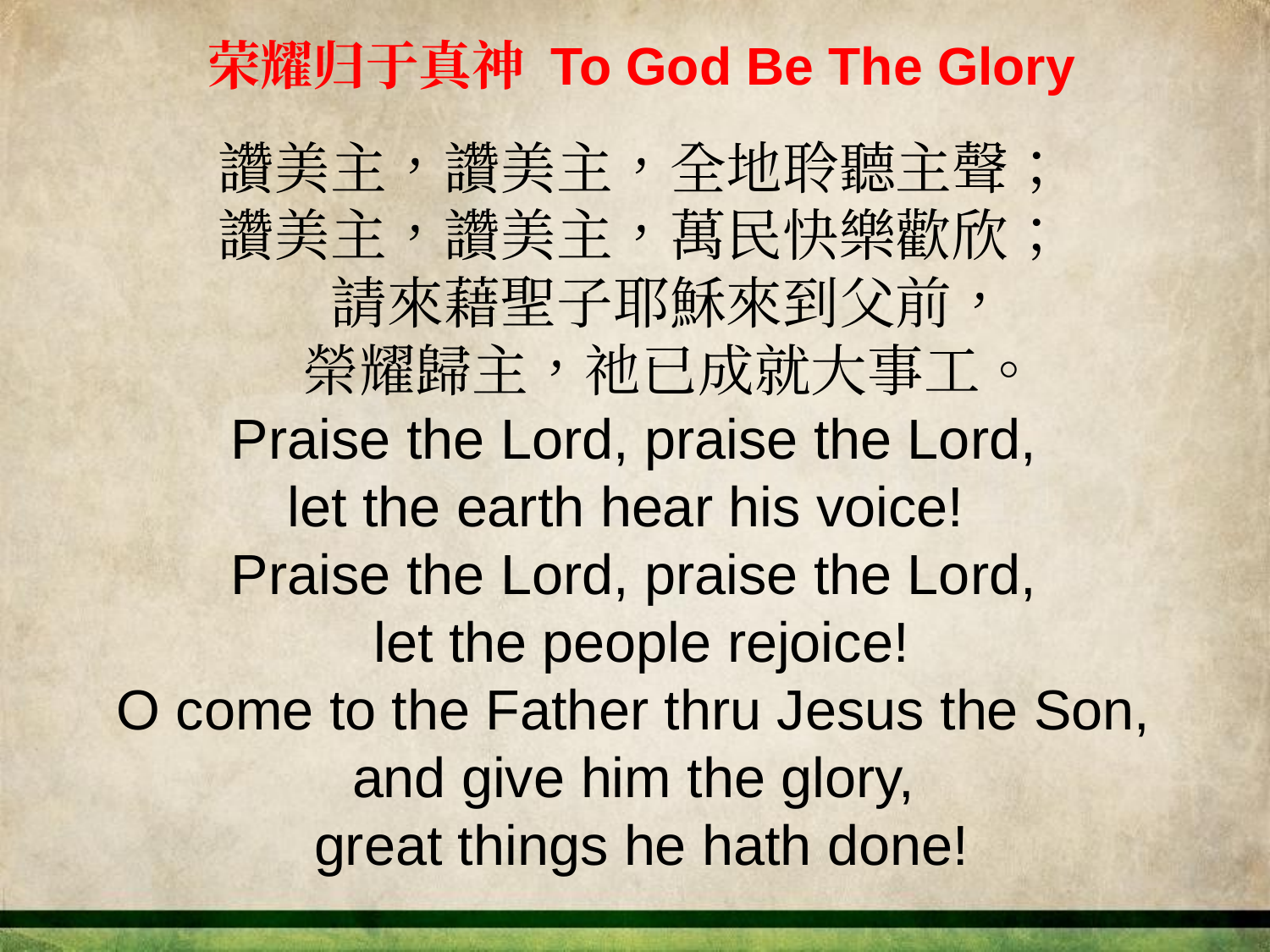

荣耀归于真神 To God Be The Glory
讚美主，讚美主，全地聆聽主聲；
讚美主，讚美主，萬民快樂歡欣；
　請來藉聖子耶穌來到父前，
　榮耀歸主，祂已成就大事工。
Praise the Lord, praise the Lord,
let the earth hear his voice!
Praise the Lord, praise the Lord,
let the people rejoice!
O come to the Father thru Jesus the Son,
and give him the glory,
great things he hath done!